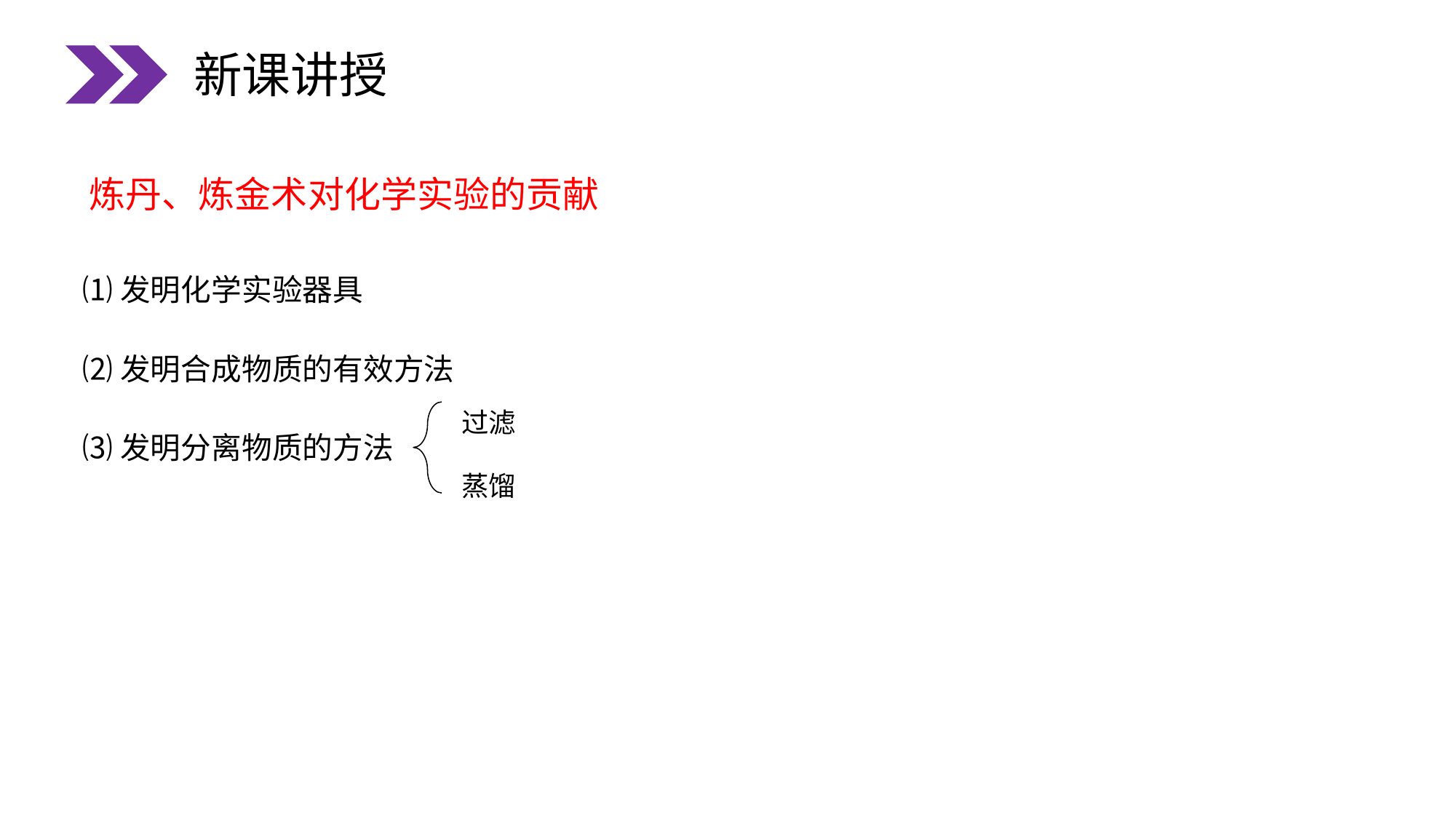

新课讲授
炼丹、炼金术对化学实验的贡献
⑴发明化学实验器具
⑵发明合成物质的有效方法
过滤
蒸馏

⑶发明分离物质的方法